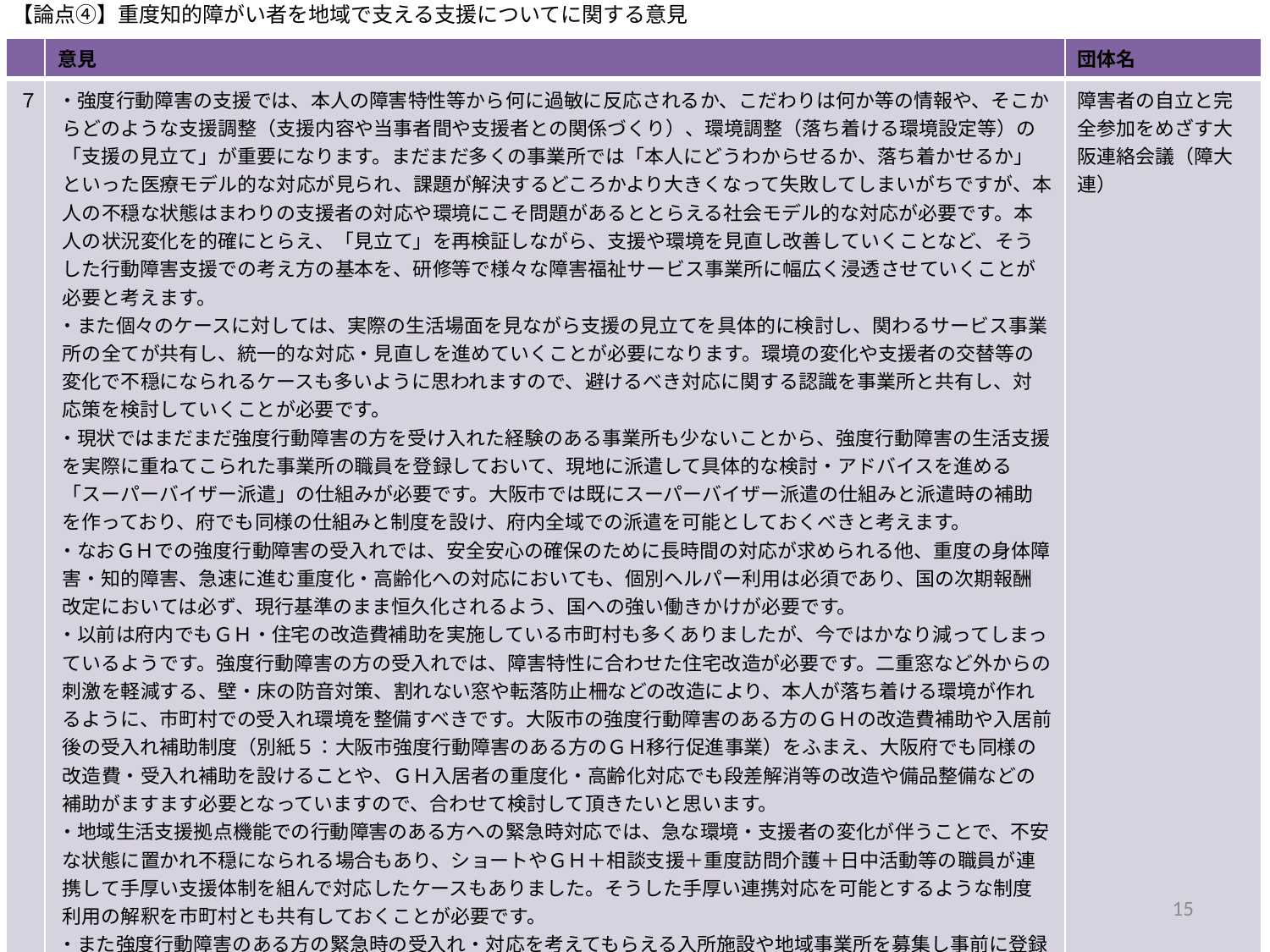

【論点④】重度知的障がい者を地域で支える支援についてに関する意見
|  | 意見 | 団体名 |
| --- | --- | --- |
| ７ | ・強度行動障害の支援では、本人の障害特性等から何に過敏に反応されるか、こだわりは何か等の情報や、そこからどのような支援調整（支援内容や当事者間や支援者との関係づくり）、環境調整（落ち着ける環境設定等）の「支援の見立て」が重要になります。まだまだ多くの事業所では「本人にどうわからせるか、落ち着かせるか」といった医療モデル的な対応が見られ、課題が解決するどころかより大きくなって失敗してしまいがちですが、本人の不穏な状態はまわりの支援者の対応や環境にこそ問題があるととらえる社会モデル的な対応が必要です。本人の状況変化を的確にとらえ、「見立て」を再検証しながら、支援や環境を見直し改善していくことなど、そうした行動障害支援での考え方の基本を、研修等で様々な障害福祉サービス事業所に幅広く浸透させていくことが必要と考えます。 ・また個々のケースに対しては、実際の生活場面を見ながら支援の見立てを具体的に検討し、関わるサービス事業所の全てが共有し、統一的な対応・見直しを進めていくことが必要になります。環境の変化や支援者の交替等の変化で不穏になられるケースも多いように思われますので、避けるべき対応に関する認識を事業所と共有し、対応策を検討していくことが必要です。 ・現状ではまだまだ強度行動障害の方を受け入れた経験のある事業所も少ないことから、強度行動障害の生活支援を実際に重ねてこられた事業所の職員を登録しておいて、現地に派遣して具体的な検討・アドバイスを進める「スーパーバイザー派遣」の仕組みが必要です。大阪市では既にスーパーバイザー派遣の仕組みと派遣時の補助を作っており、府でも同様の仕組みと制度を設け、府内全域での派遣を可能としておくべきと考えます。 ・なおＧＨでの強度行動障害の受入れでは、安全安心の確保のために長時間の対応が求められる他、重度の身体障害・知的障害、急速に進む重度化・高齢化への対応においても、個別ヘルパー利用は必須であり、国の次期報酬改定においては必ず、現行基準のまま恒久化されるよう、国への強い働きかけが必要です。 ・以前は府内でもＧＨ・住宅の改造費補助を実施している市町村も多くありましたが、今ではかなり減ってしまっているようです。強度行動障害の方の受入れでは、障害特性に合わせた住宅改造が必要です。二重窓など外からの刺激を軽減する、壁・床の防音対策、割れない窓や転落防止柵などの改造により、本人が落ち着ける環境が作れるように、市町村での受入れ環境を整備すべきです。大阪市の強度行動障害のある方のＧＨの改造費補助や入居前後の受入れ補助制度（別紙５：大阪市強度行動障害のある方のＧＨ移行促進事業）をふまえ、大阪府でも同様の改造費・受入れ補助を設けることや、ＧＨ入居者の重度化・高齢化対応でも段差解消等の改造や備品整備などの補助がますます必要となっていますので、合わせて検討して頂きたいと思います。 ・地域生活支援拠点機能での行動障害のある方への緊急時対応では、急な環境・支援者の変化が伴うことで、不安な状態に置かれ不穏になられる場合もあり、ショートやＧＨ＋相談支援＋重度訪問介護＋日中活動等の職員が連携して手厚い支援体制を組んで対応したケースもありました。そうした手厚い連携対応を可能とするような制度利用の解釈を市町村とも共有しておくことが必要です。 ・また強度行動障害のある方の緊急時の受入れ・対応を考えてもらえる入所施設や地域事業所を募集し事前に登録しておいて、研修を実施し支援の見立てが間違わないようにしておくことや、受入時には支援に慣れた事業所からスーパーバイズ派遣をすることで、受入れ事業所をサポートする仕組みも必要です。 以上、多岐に渡る長文の意見を述べさせて頂きましたが、ぜひこれらの視点を加え、地域の実情をふまえた議論を進めていただきますよう、どうぞよろしくお願いいたします。 | 障害者の自立と完全参加をめざす大阪連絡会議（障大連） |
15